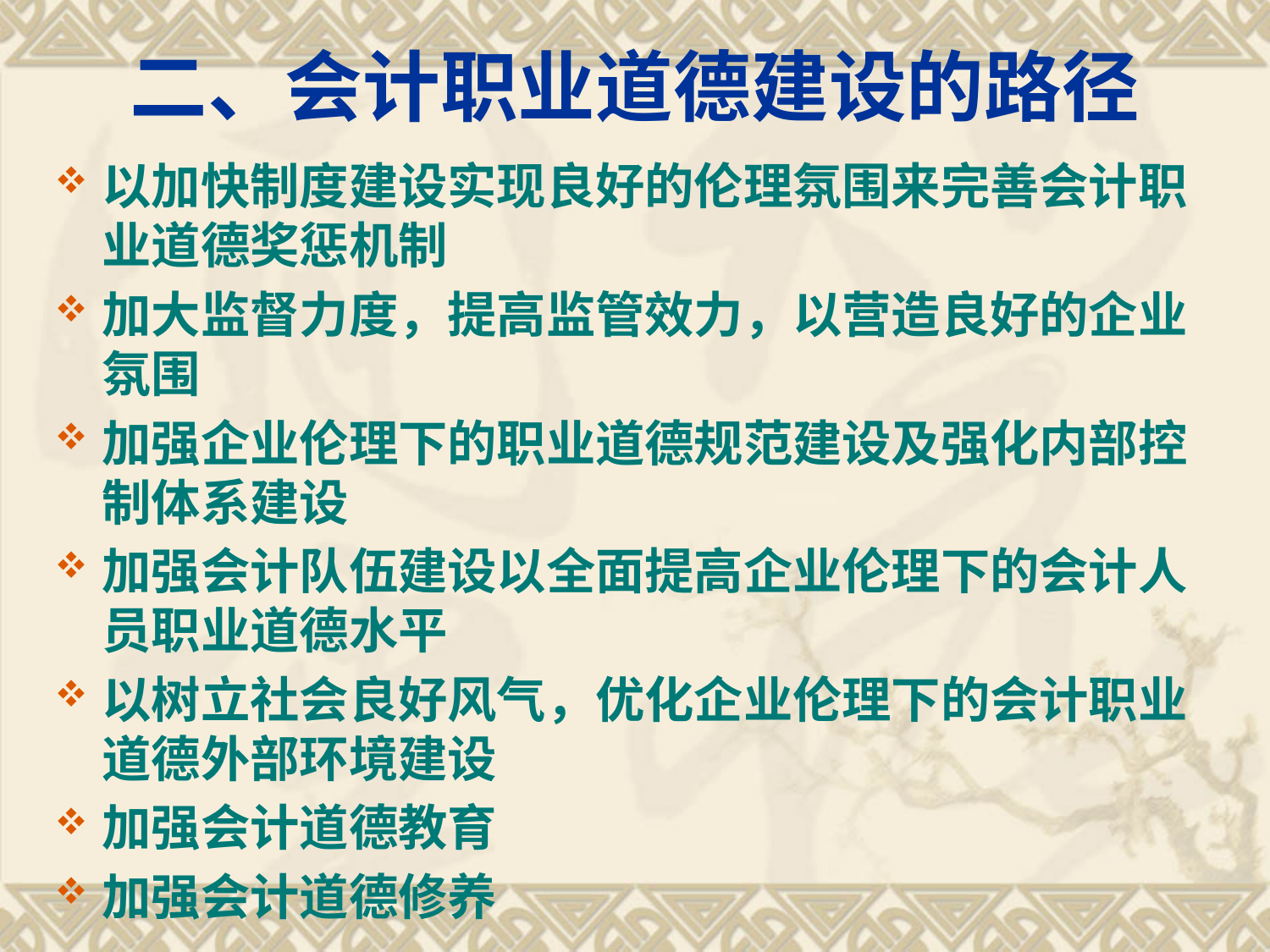

二、会计职业道德建设的路径
以加快制度建设实现良好的伦理氛围来完善会计职业道德奖惩机制
加大监督力度，提高监管效力，以营造良好的企业氛围
加强企业伦理下的职业道德规范建设及强化内部控制体系建设
加强会计队伍建设以全面提高企业伦理下的会计人员职业道德水平
以树立社会良好风气，优化企业伦理下的会计职业道德外部环境建设
加强会计道德教育
加强会计道德修养